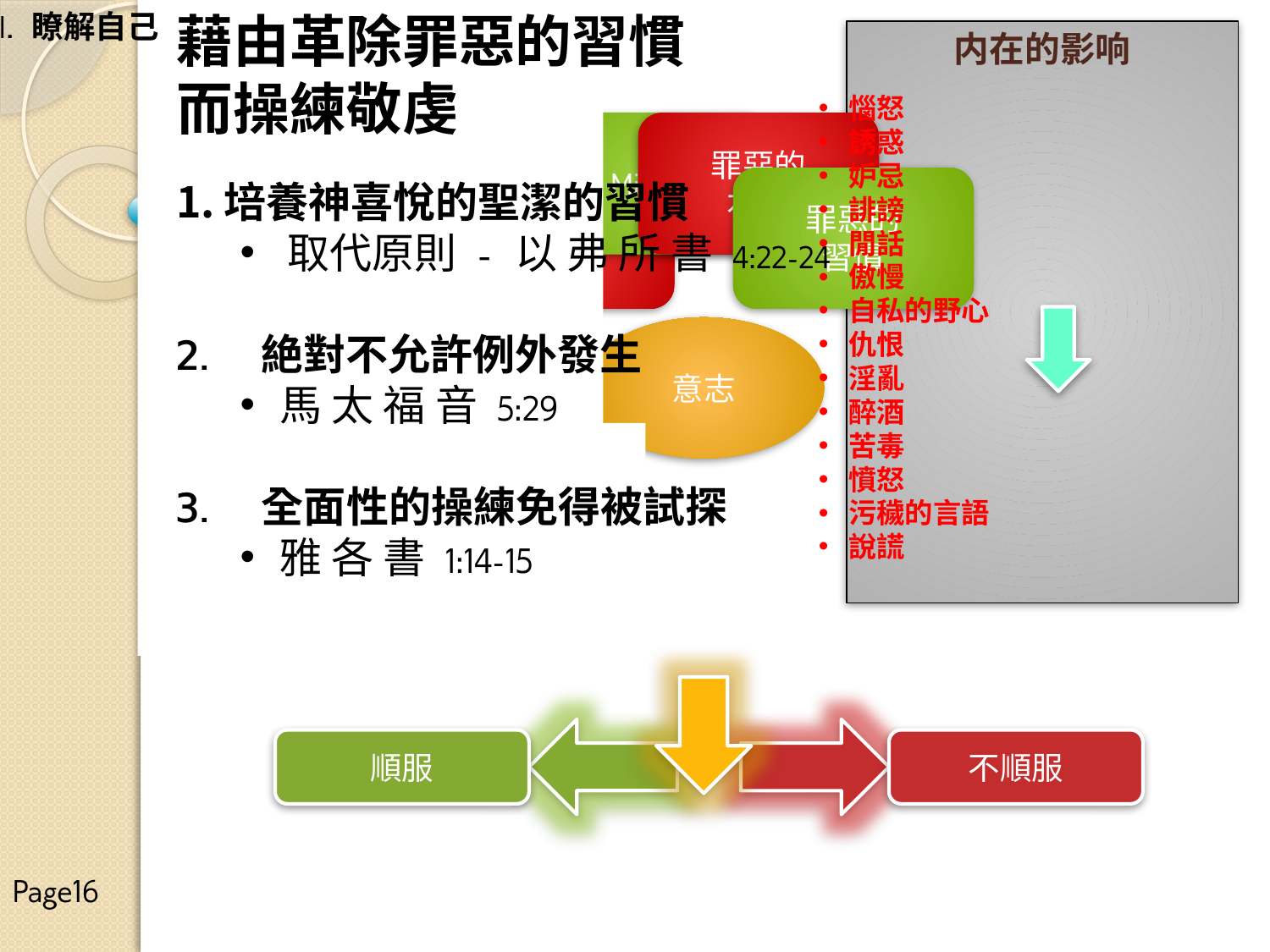

藉由革除罪惡的習慣
而操練敬虔

培養神喜悅的聖潔的習慣
取代原則 - 以 弗 所 書 4:22-24

2.   絶對不允許例外發生
馬 太 福 音 5:29

3.   全面性的操練免得被試探
雅 各 書 1:14-15

I. 瞭解自己
External Influences
内在的影响

惱怒
誘惑
妒忌
誹謗
閒話
傲慢
自私的野心
仇恨
淫亂
醉酒
苦毒
憤怒
污穢的言語
說謊

意志
Emotions
Minds
罪惡的
本性
罪惡的
習慣

順服
不順服
Page16